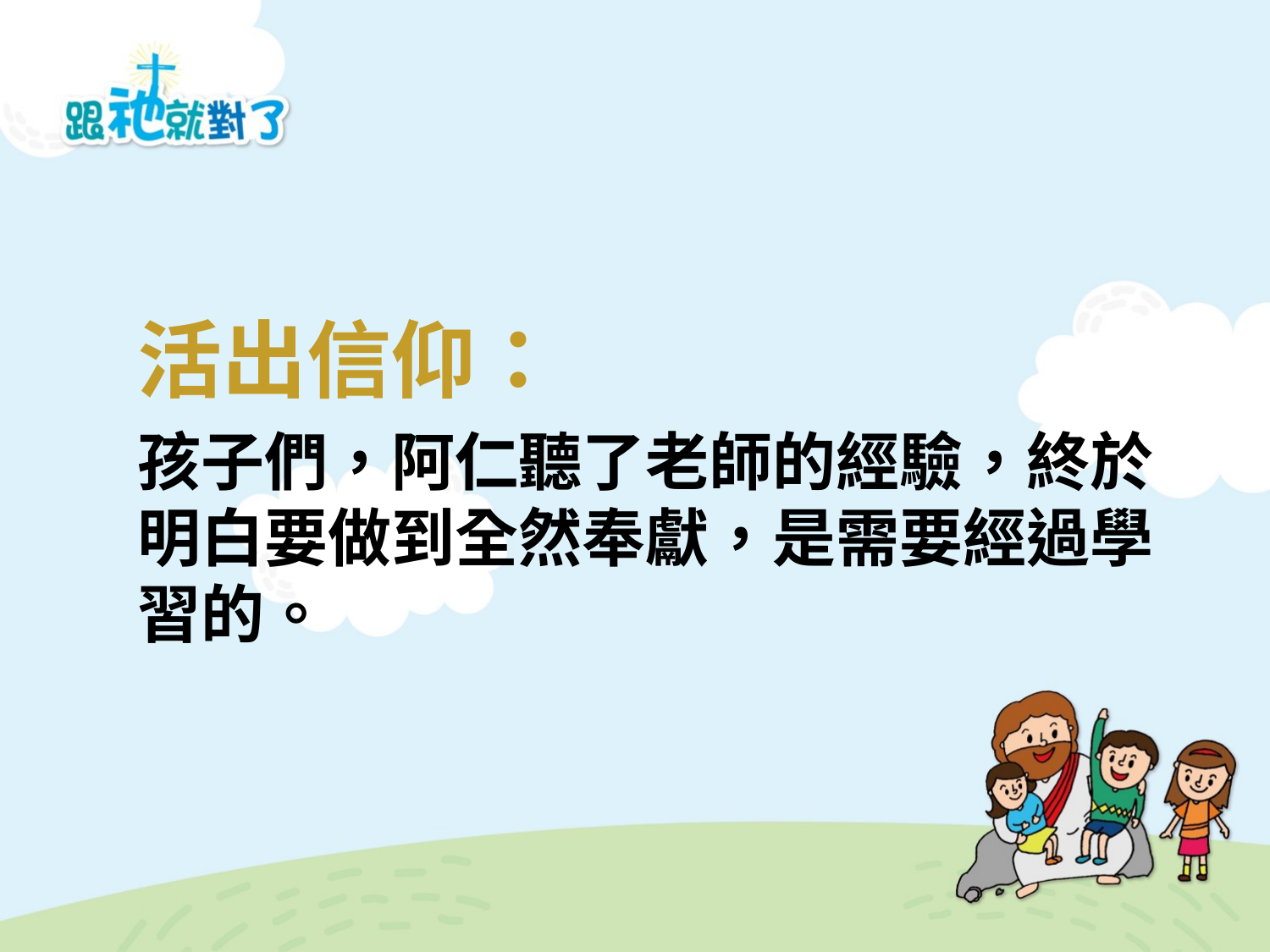

活出信仰：
孩子們，阿仁聽了老師的經驗，終於明白要做到全然奉獻，是需要經過學習的。